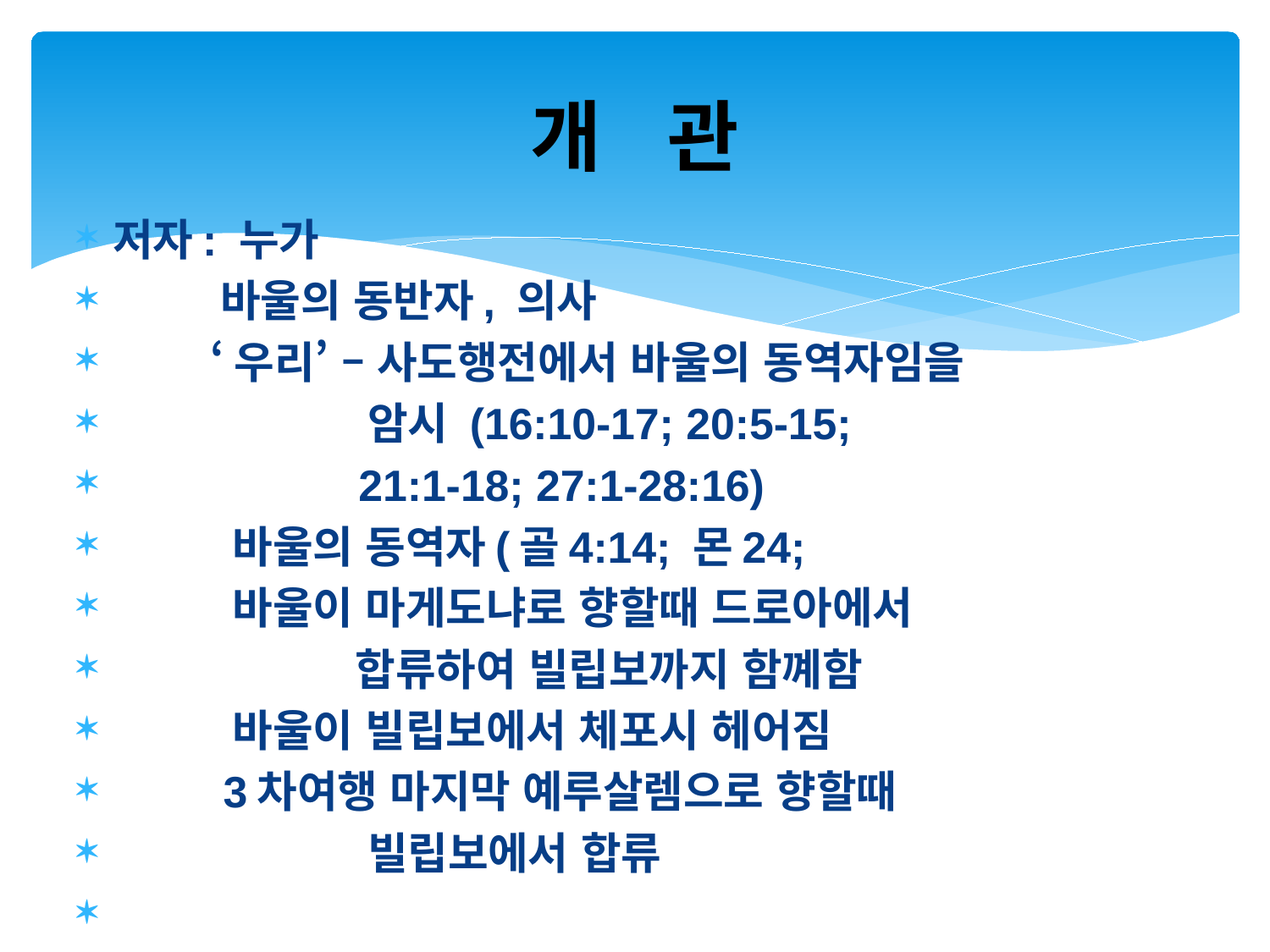

# 개   관
저자: 누가
        바울의 동반자, 의사
        ‘우리’ – 사도행전에서 바울의 동역자임을
                    암시 (16:10-17; 20:5-15;
                    21:1-18; 27:1-28:16)
         바울의 동역자(골4:14; 몬24;
         바울이 마게도냐로 향할때 드로아에서
                   합류하여 빌립보까지 함꼐함
         바울이 빌립보에서 체포시 헤어짐
         3차여행 마지막 예루살렘으로 향할때
                    빌립보에서 합류